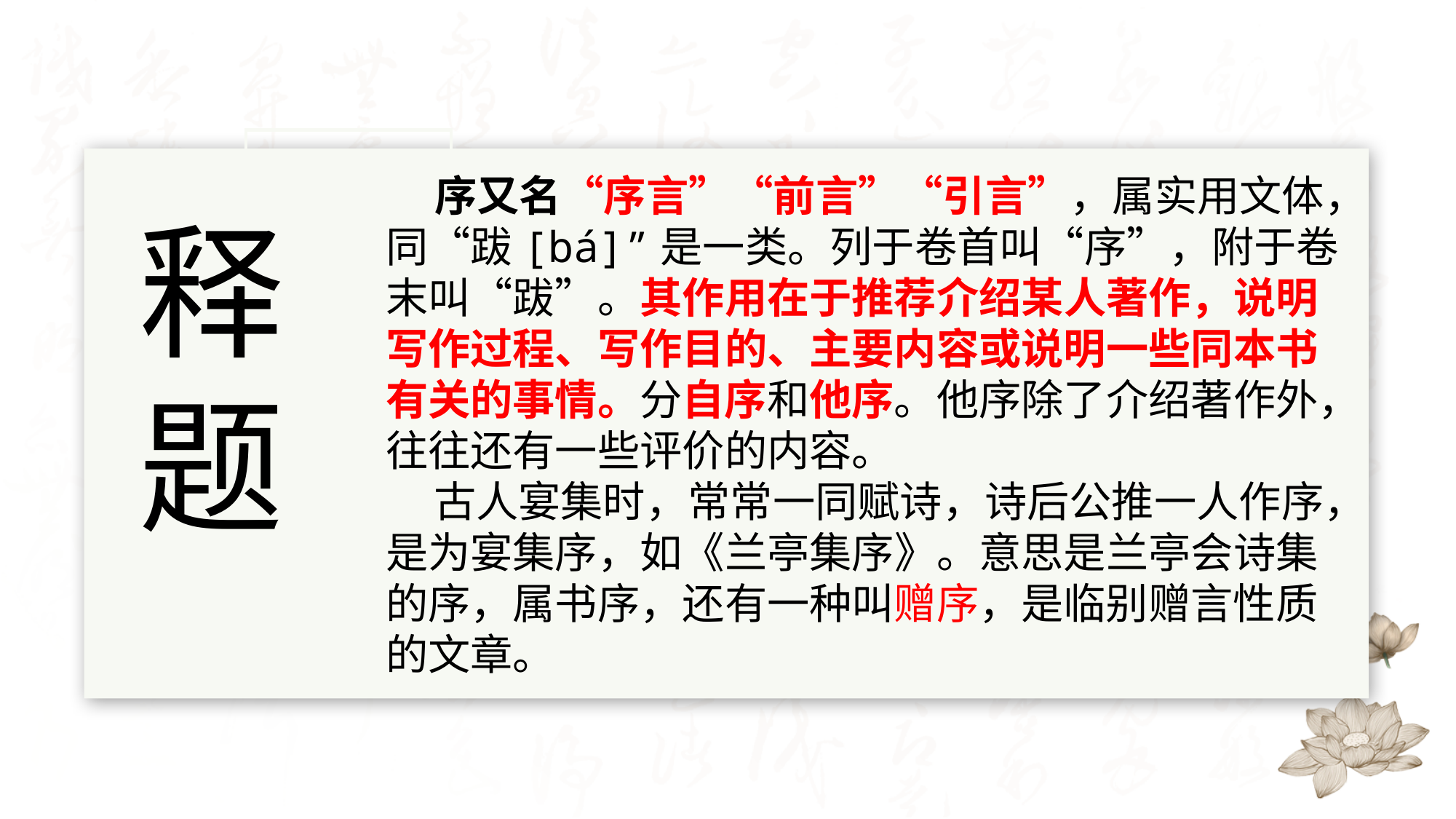

序又名“序言”“前言”“引言”，属实用文体，同“跋[bá]”是一类。列于卷首叫“序”，附于卷末叫“跋”。其作用在于推荐介绍某人著作，说明写作过程、写作目的、主要内容或说明一些同本书有关的事情。分自序和他序。他序除了介绍著作外，往往还有一些评价的内容。
    古人宴集时，常常一同赋诗，诗后公推一人作序，是为宴集序，如《兰亭集序》。意思是兰亭会诗集的序，属书序，还有一种叫赠序，是临别赠言性质的文章。
释题